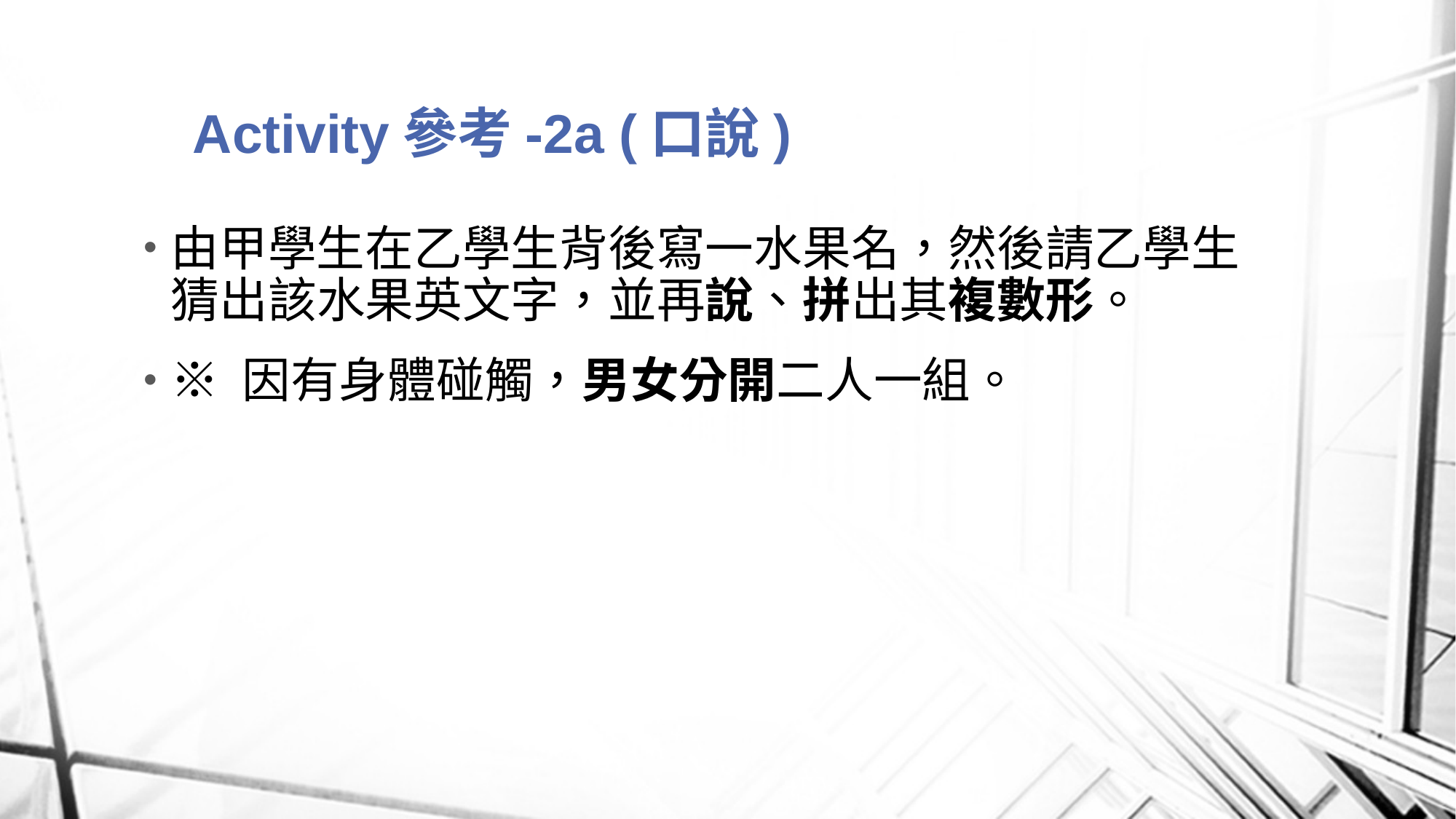

# Activity參考-2a (口說)
由甲學生在乙學生背後寫一水果名，然後請乙學生猜出該水果英文字，並再說、拼出其複數形。
※ 因有身體碰觸，男女分開二人一組。